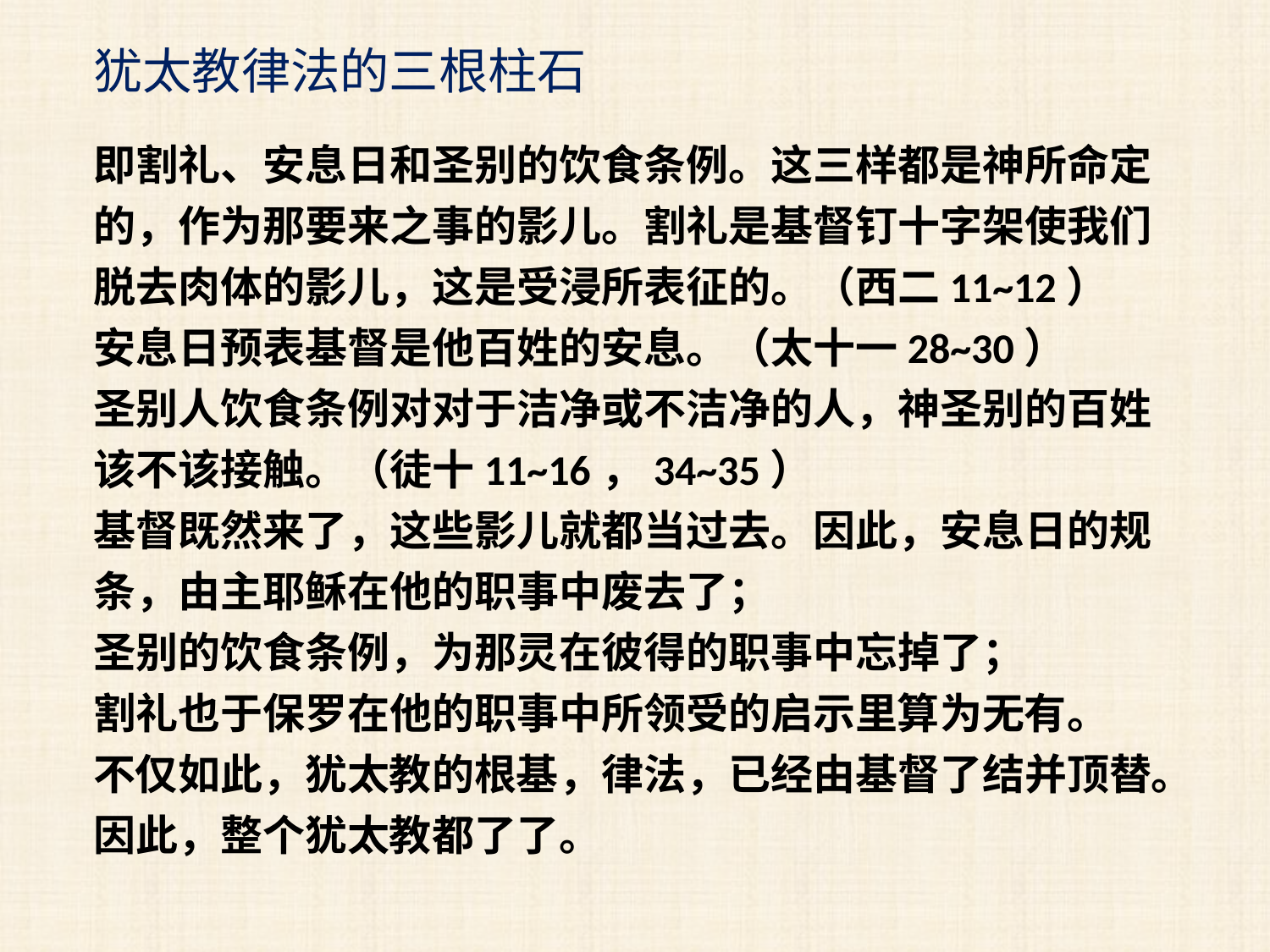

犹太教律法的三根柱石
即割礼、安息日和圣别的饮食条例。这三样都是神所命定的，作为那要来之事的影儿。割礼是基督钉十字架使我们脱去肉体的影儿，这是受浸所表征的。（西二11~12）
安息日预表基督是他百姓的安息。（太十一28~30）
圣别人饮食条例对对于洁净或不洁净的人，神圣别的百姓该不该接触。（徒十11~16，34~35）
基督既然来了，这些影儿就都当过去。因此，安息日的规条，由主耶稣在他的职事中废去了；
圣别的饮食条例，为那灵在彼得的职事中忘掉了；
割礼也于保罗在他的职事中所领受的启示里算为无有。
不仅如此，犹太教的根基，律法，已经由基督了结并顶替。因此，整个犹太教都了了。